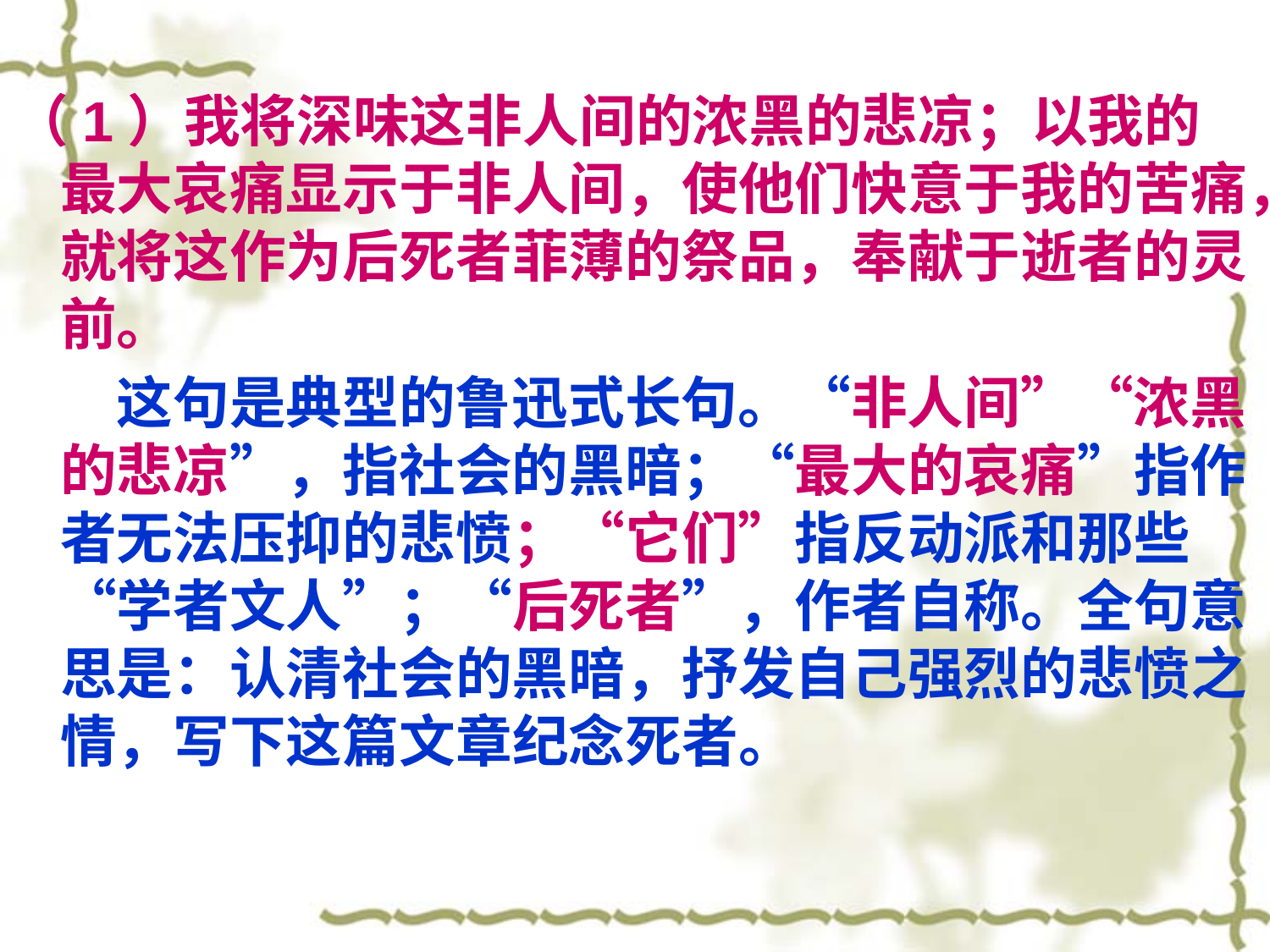

（1）我将深味这非人间的浓黑的悲凉；以我的最大哀痛显示于非人间，使他们快意于我的苦痛，就将这作为后死者菲薄的祭品，奉献于逝者的灵前。
       这句是典型的鲁迅式长句。“非人间”“浓黑的悲凉”，指社会的黑暗；“最大的哀痛”指作者无法压抑的悲愤；“它们”指反动派和那些“学者文人”；“后死者”，作者自称。全句意思是：认清社会的黑暗，抒发自己强烈的悲愤之情，写下这篇文章纪念死者。